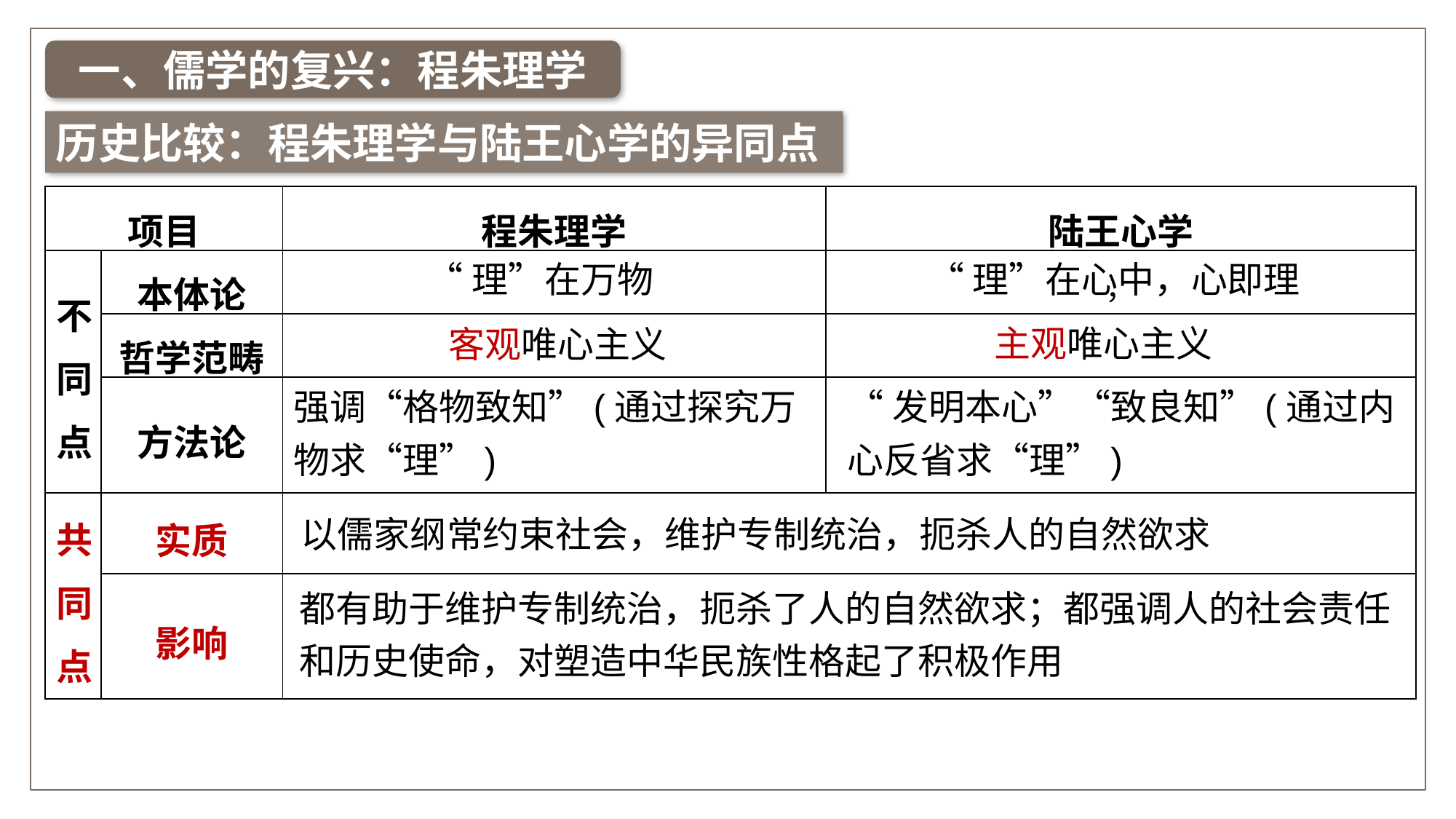

一、儒学的复兴：程朱理学
历史比较：程朱理学与陆王心学的异同点
| 项目 |  | 程朱理学 | 陆王心学 |
| --- | --- | --- | --- |
| 不同点 | 本体论 |  | ， |
|  | 哲学范畴 |  |  |
|  | 方法论 |  |  |
| 共同点 | 实质 |  |  |
|  | 影响 |  |  |
“理”在万物
“理”在心中，心即理
主观唯心主义
客观唯心主义
强调“格物致知”(通过探究万物求“理”)
“发明本心”“致良知”(通过内心反省求“理”)
以儒家纲常约束社会，维护专制统治，扼杀人的自然欲求
都有助于维护专制统治，扼杀了人的自然欲求；都强调人的社会责任和历史使命，对塑造中华民族性格起了积极作用